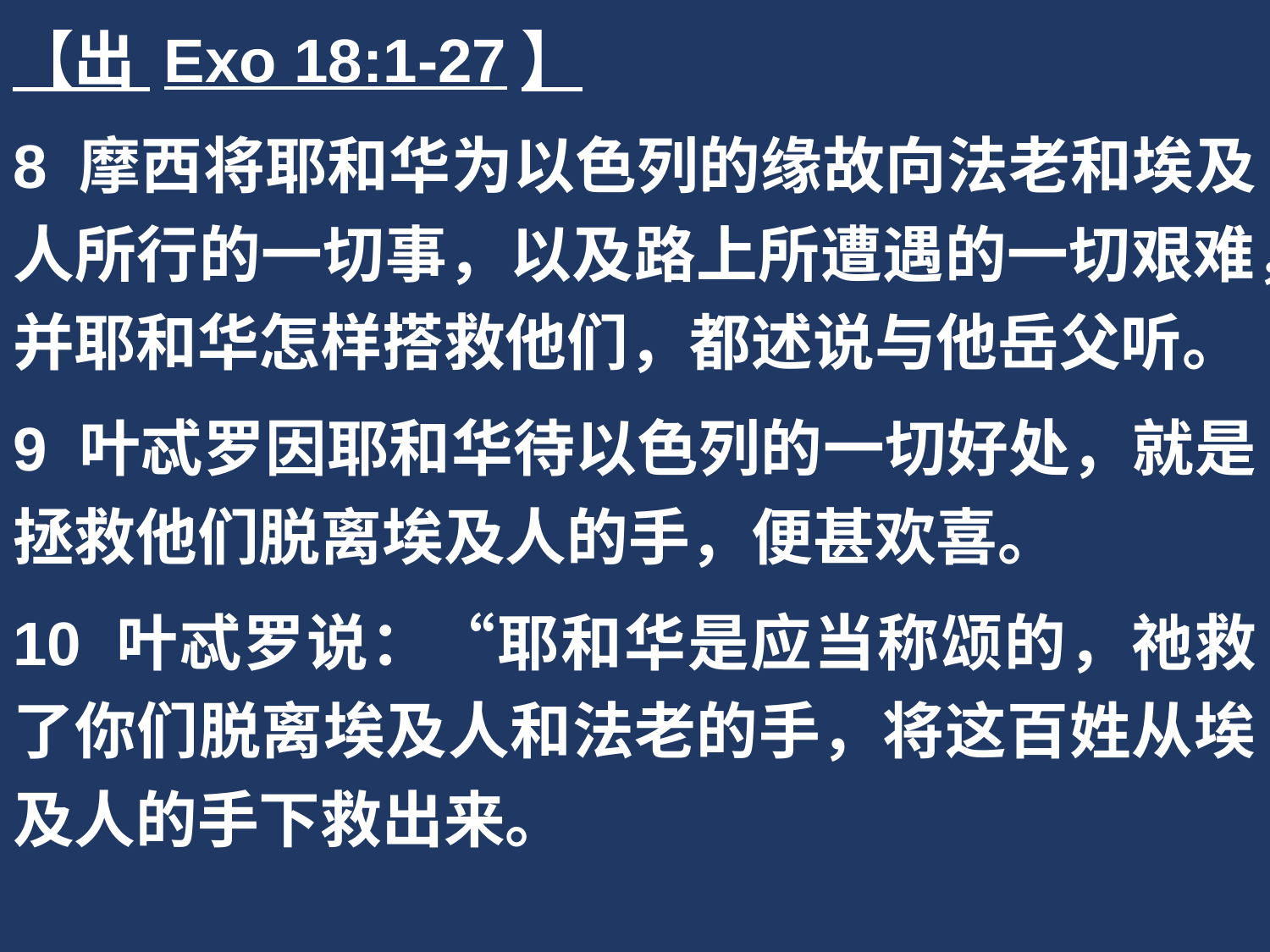

【出 Exo 18:1-27】
8 摩西将耶和华为以色列的缘故向法老和埃及人所行的一切事，以及路上所遭遇的一切艰难，并耶和华怎样搭救他们，都述说与他岳父听。
9 叶忒罗因耶和华待以色列的一切好处，就是拯救他们脱离埃及人的手，便甚欢喜。
10 叶忒罗说：“耶和华是应当称颂的，祂救了你们脱离埃及人和法老的手，将这百姓从埃及人的手下救出来。